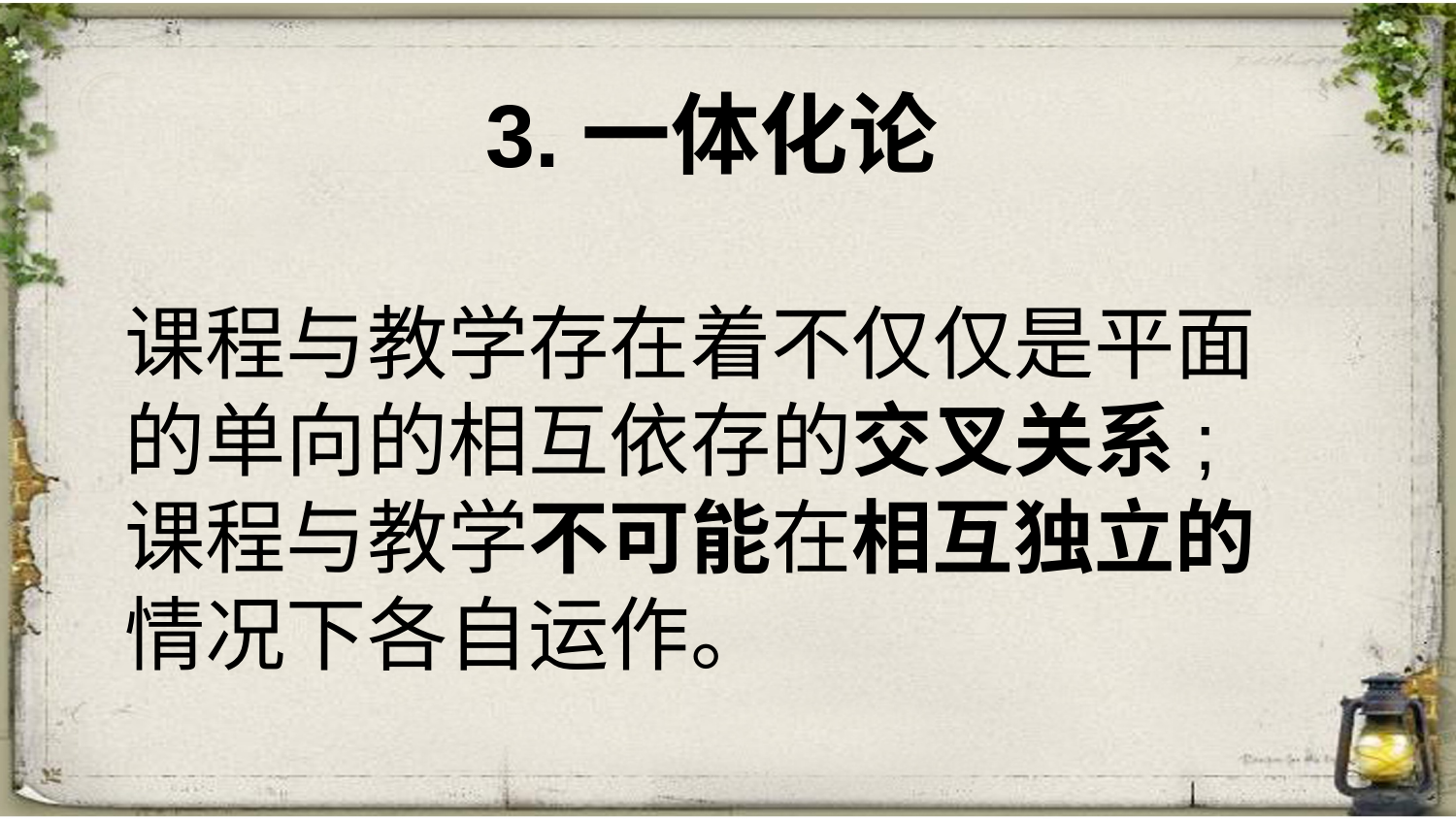

3.一体化论

课程与教学存在着不仅仅是平面的单向的相互依存的交叉关系;课程与教学不可能在相互独立的情况下各自运作。